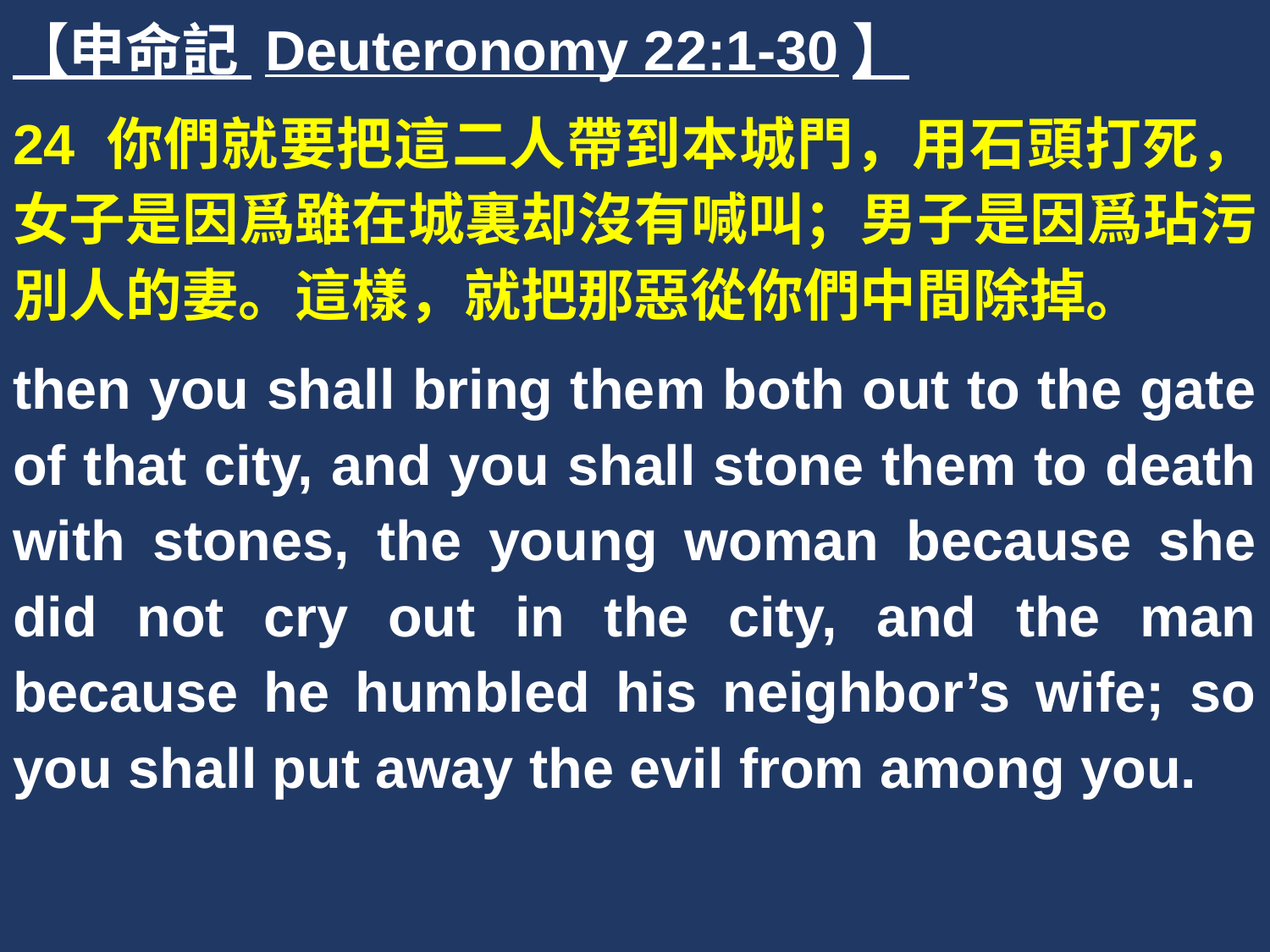

【申命記 Deuteronomy 22:1-30】
24 你們就要把這二人帶到本城門，用石頭打死，女子是因爲雖在城裏却沒有喊叫；男子是因爲玷污別人的妻。這樣，就把那惡從你們中間除掉。
then you shall bring them both out to the gate of that city, and you shall stone them to death with stones, the young woman because she did not cry out in the city, and the man because he humbled his neighbor’s wife; so you shall put away the evil from among you.